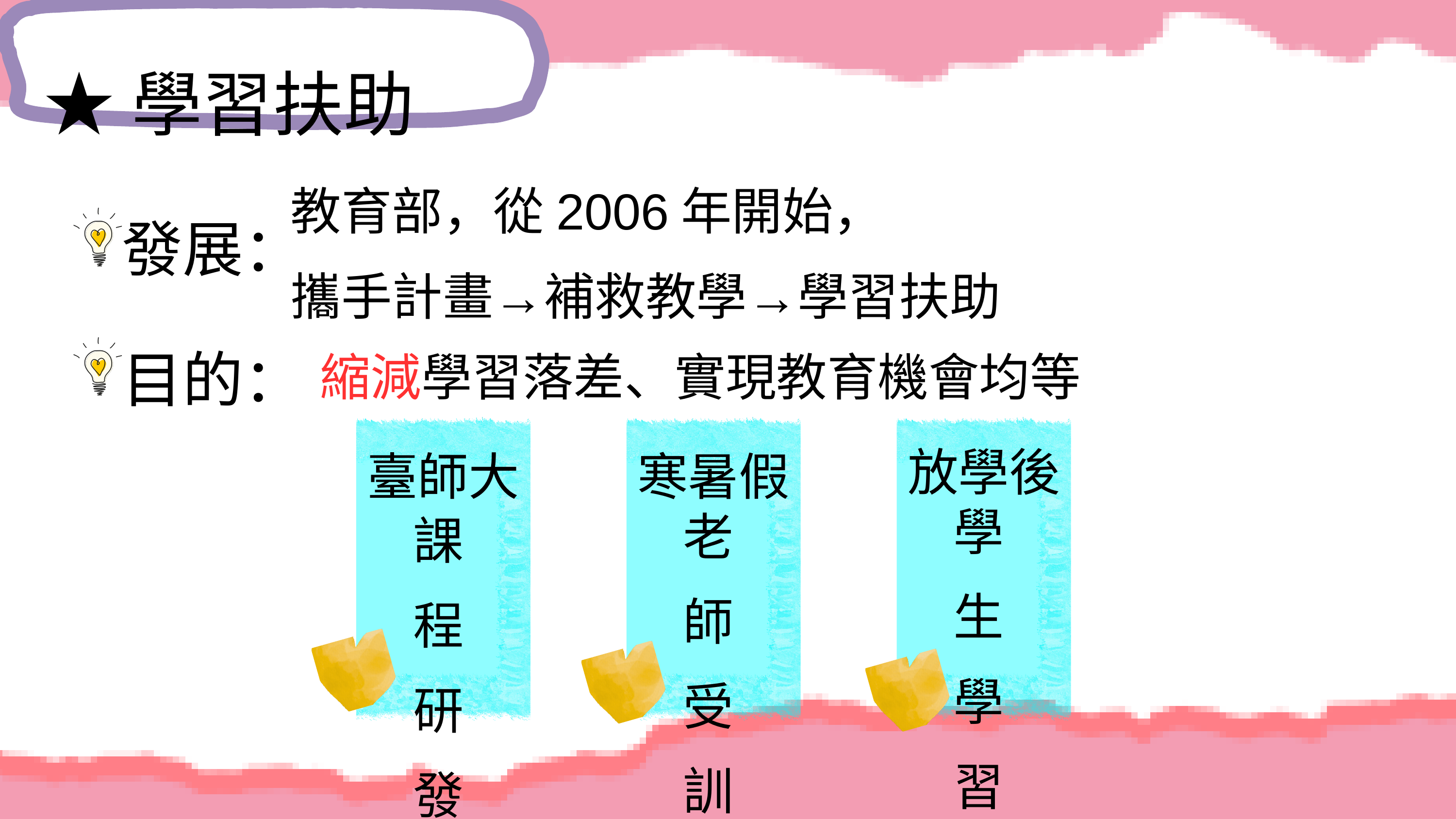

★學習扶助
教育部，從2006年開始，
攜手計畫→補救教學→學習扶助
發展：

目的：
縮減學習落差、實現教育機會均等

放學後

臺師大
寒暑假
學生學習
老師受訓
課程研發